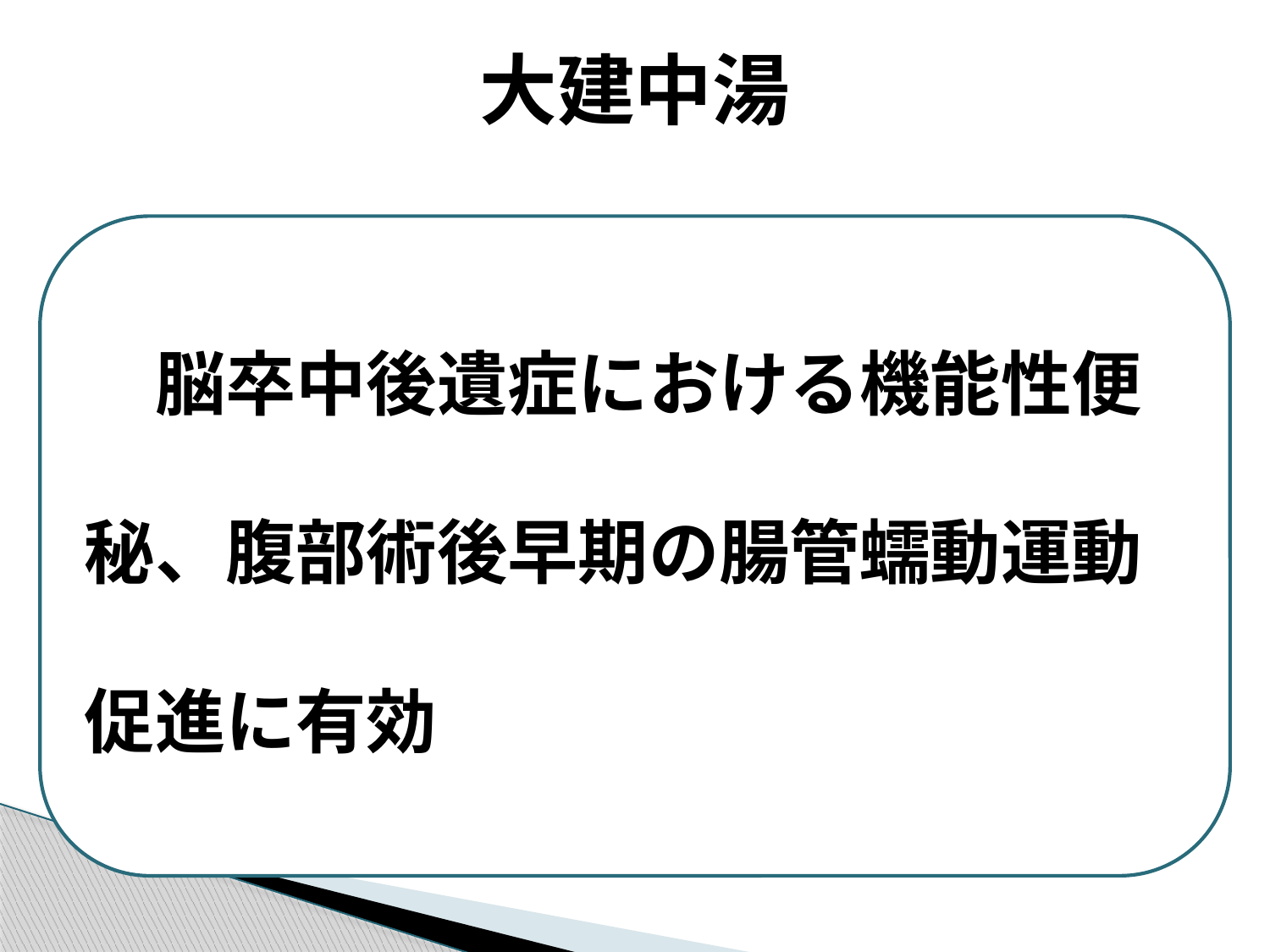

# 大建中湯
　脳卒中後遺症における機能性便秘、腹部術後早期の腸管蠕動運動促進に有効